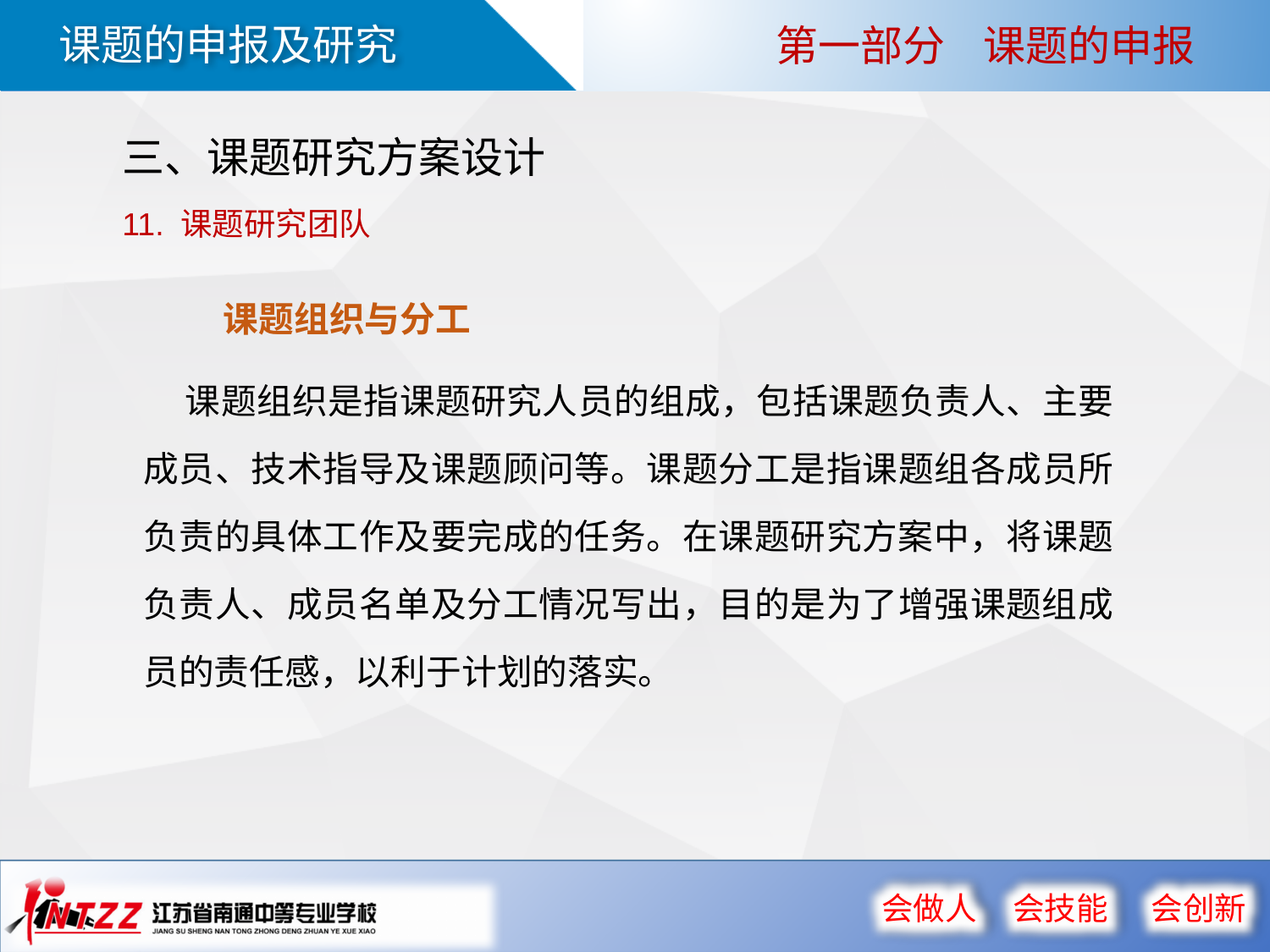

第一部分    课题的申报
三、课题研究方案设计
11. 课题研究团队
课题组织与分工
    课题组织是指课题研究人员的组成，包括课题负责人、主要成员、技术指导及课题顾问等。课题分工是指课题组各成员所负责的具体工作及要完成的任务。在课题研究方案中，将课题负责人、成员名单及分工情况写出，目的是为了增强课题组成员的责任感，以利于计划的落实。